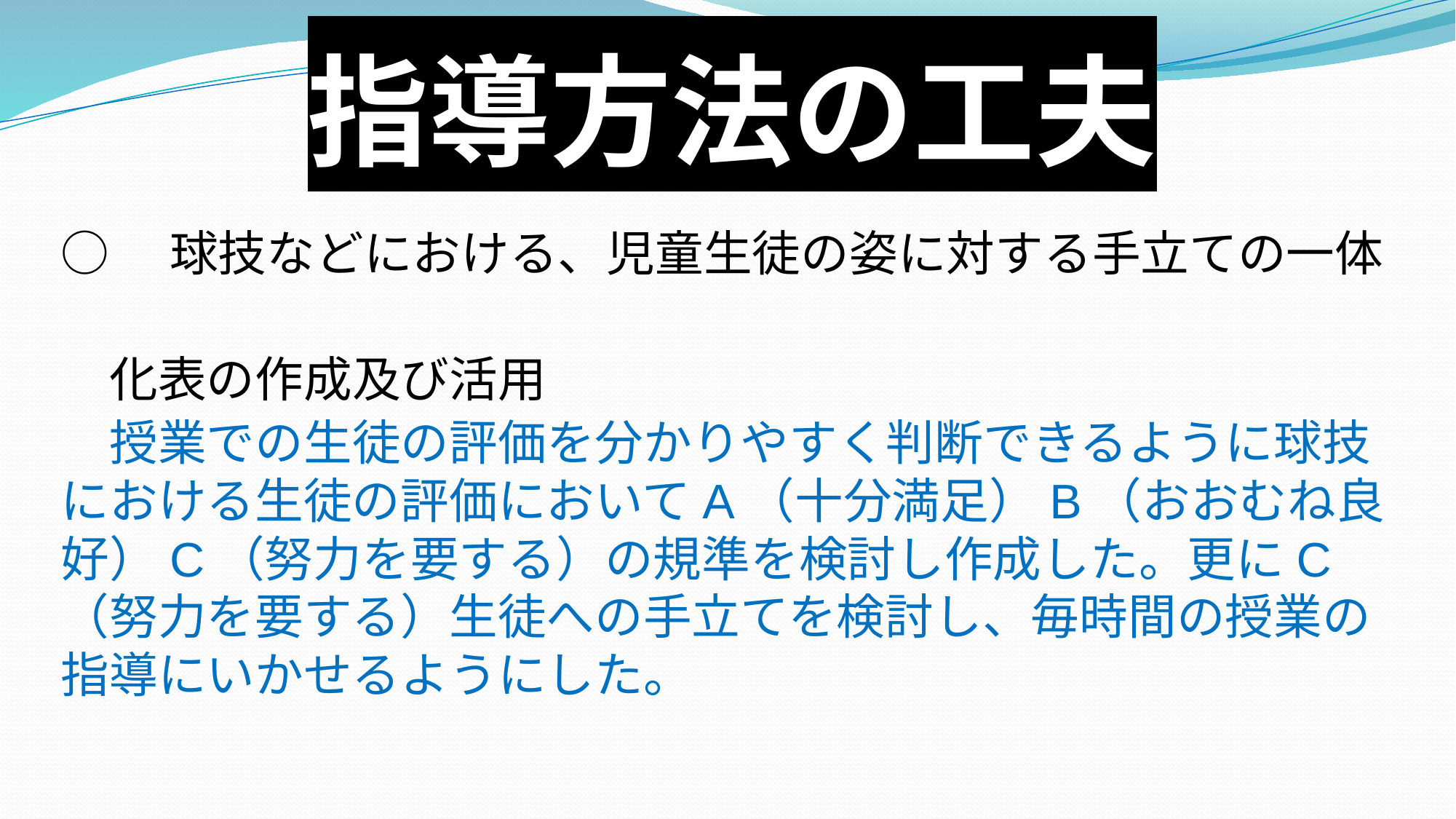

# 指導方法の工夫
○　球技などにおける、児童生徒の姿に対する手立ての一体
　化表の作成及び活用
　授業での生徒の評価を分かりやすく判断できるように球技における生徒の評価においてA（十分満足）B（おおむね良好）C（努力を要する）の規準を検討し作成した。更にC（努力を要する）生徒への手立てを検討し、毎時間の授業の指導にいかせるようにした。